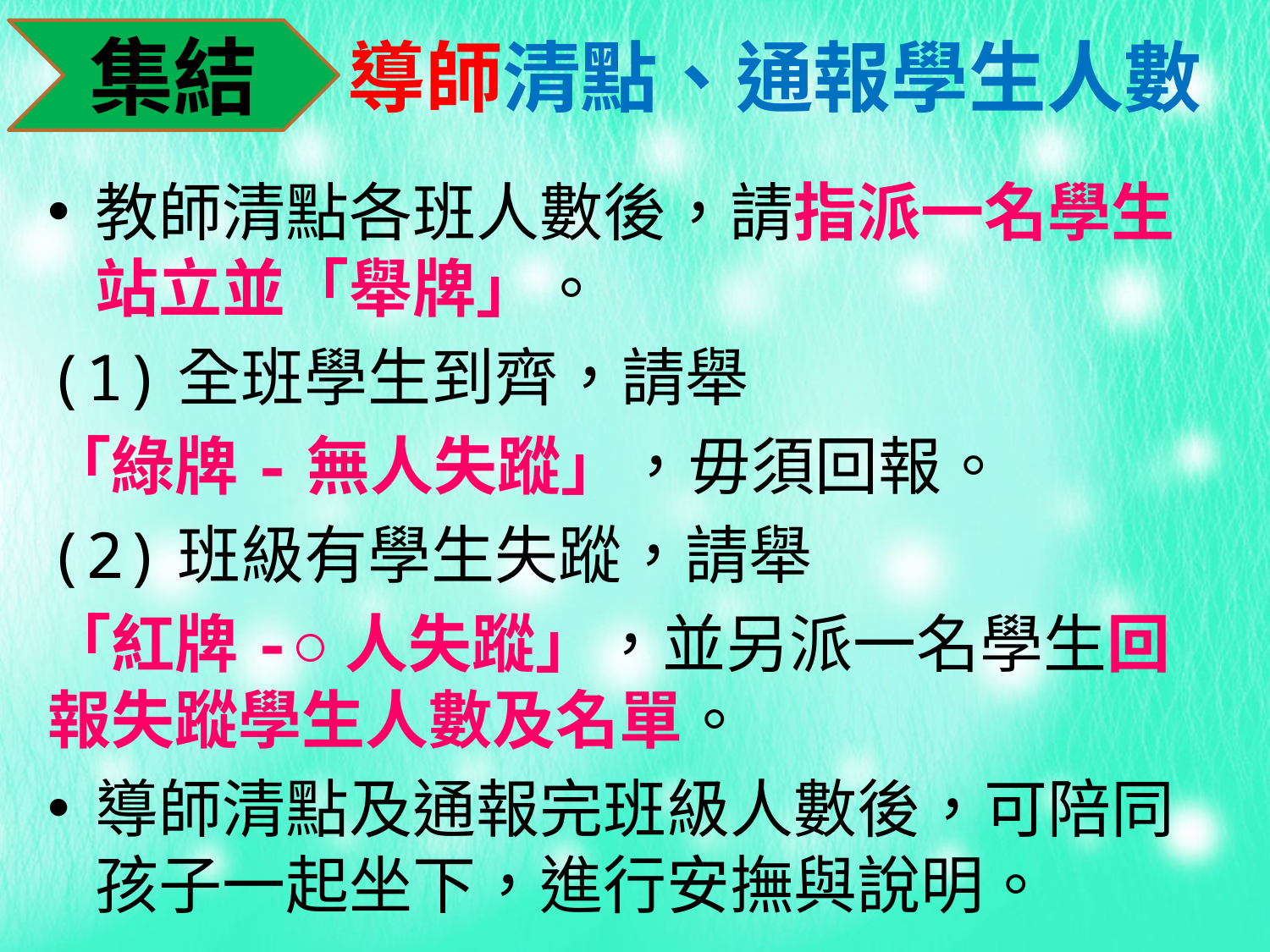

導師清點、通報學生人數
#
集結
教師清點各班人數後，請指派一名學生站立並「舉牌」。
(1)全班學生到齊，請舉
「綠牌-無人失蹤」，毋須回報。
(2)班級有學生失蹤，請舉
「紅牌-○人失蹤」，並另派一名學生回報失蹤學生人數及名單。
導師清點及通報完班級人數後，可陪同孩子一起坐下，進行安撫與說明。